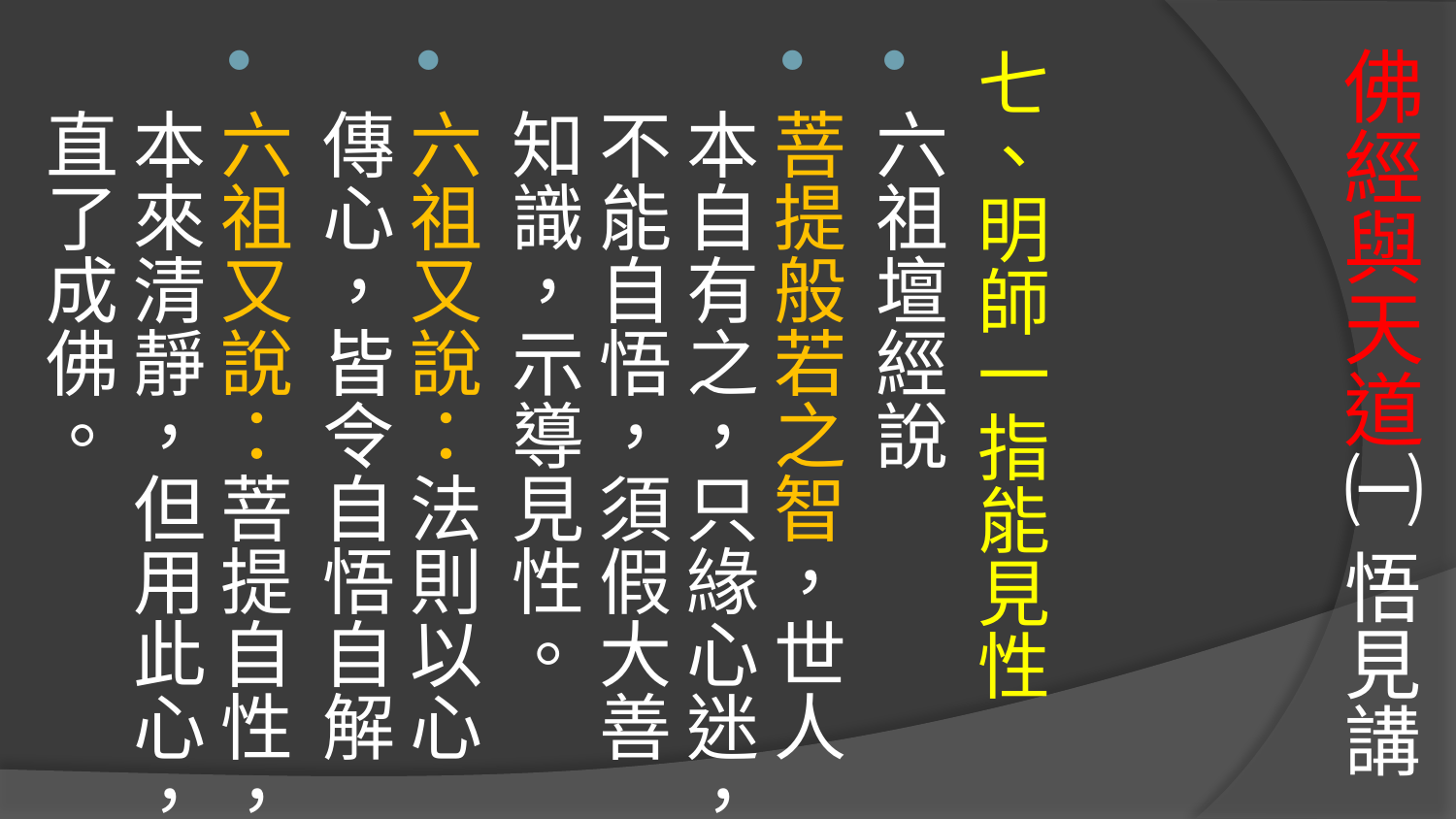

七、明師一指能見性
六祖壇經說
菩提般若之智，世人本自有之，只緣心迷，不能自悟，須假大善知識，示導見性。
六祖又說：法則以心傳心，皆令自悟自解
六祖又說：菩提自性，本來清靜，但用此心，直了成佛。
# 佛經與天道㈠ 悟見講